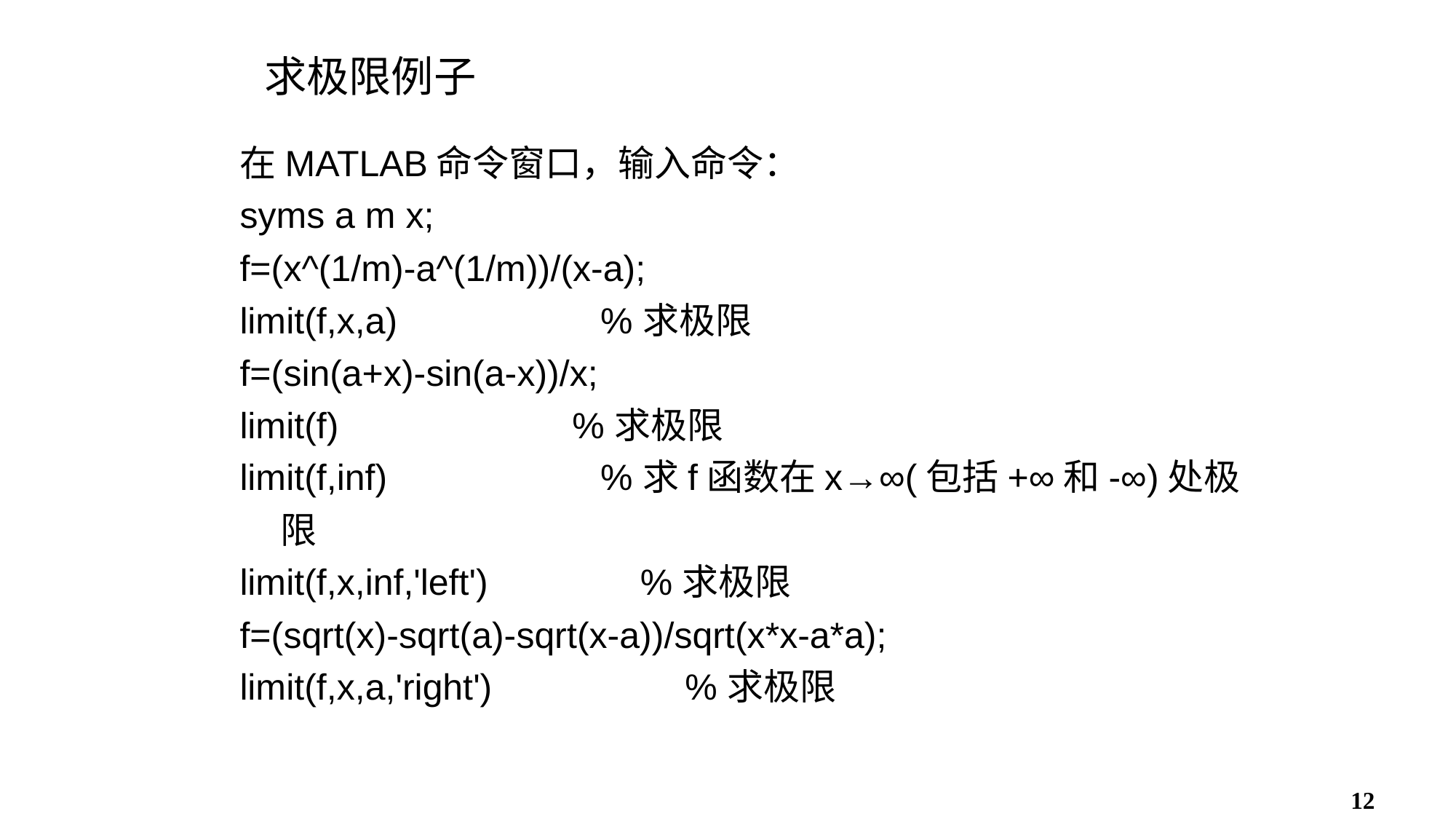

# 求极限例子
在MATLAB命令窗口，输入命令：
syms a m x;
f=(x^(1/m)-a^(1/m))/(x-a);
limit(f,x,a)                    %求极限
f=(sin(a+x)-sin(a-x))/x;
limit(f)                       %求极限
limit(f,inf)                     %求f函数在x→∞(包括+∞和-∞)处极限
limit(f,x,inf,'left')               %求极限
f=(sqrt(x)-sqrt(a)-sqrt(x-a))/sqrt(x*x-a*a);
limit(f,x,a,'right')                   %求极限